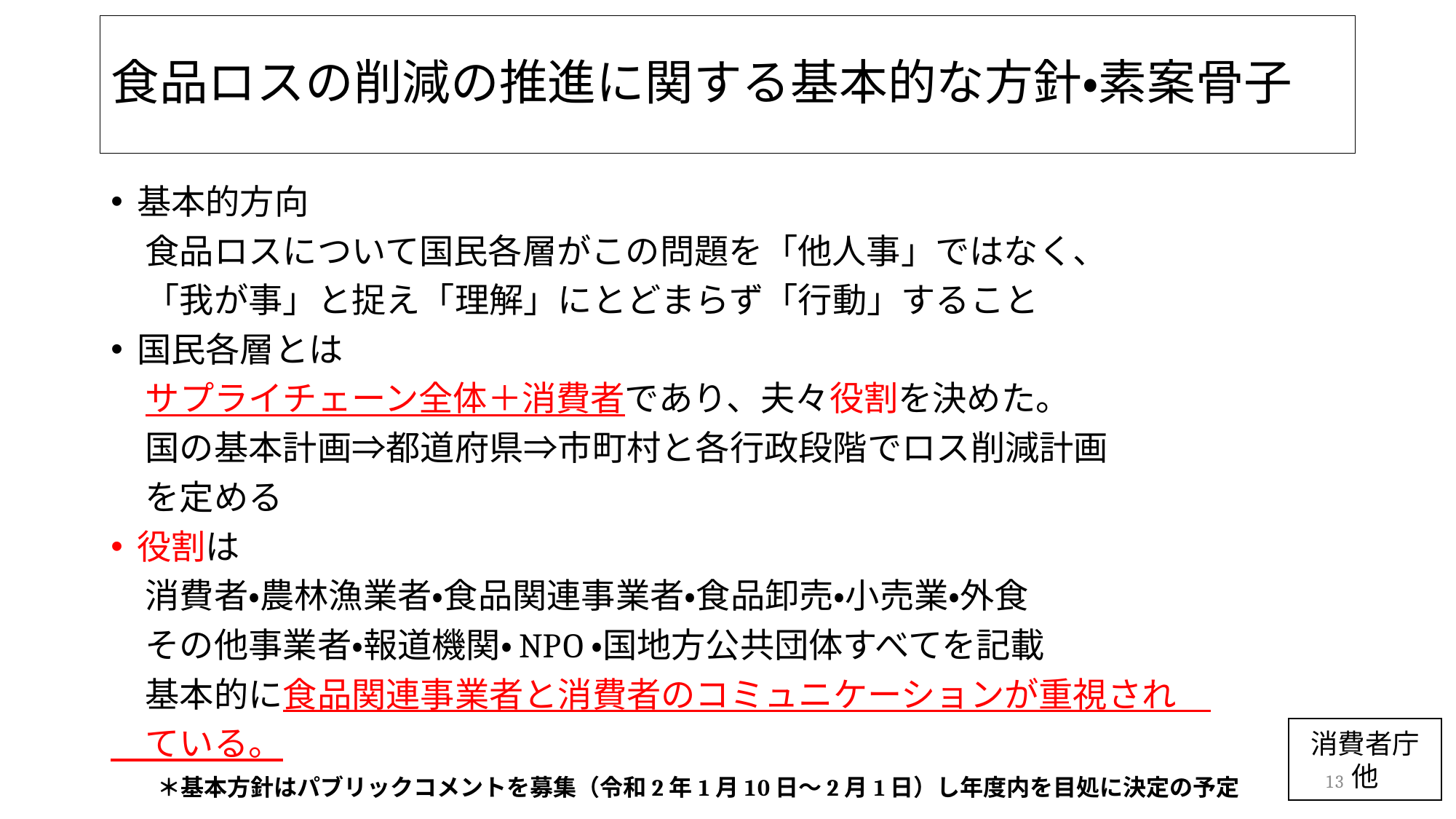

# 食品ロスの削減の推進に関する基本的な方針・素案骨子
基本的方向
　食品ロスについて国民各層がこの問題を「他人事」ではなく、
　「我が事」と捉え「理解」にとどまらず「行動」すること
国民各層とは
　サプライチェーン全体＋消費者であり、夫々役割を決めた。
　国の基本計画⇒都道府県⇒市町村と各行政段階でロス削減計画
　を定める
役割は
　消費者・農林漁業者・食品関連事業者・食品卸売・小売業・外食
　その他事業者・報道機関・NPO・国地方公共団体すべてを記載
　基本的に食品関連事業者と消費者のコミュニケーションが重視され
　ている。
　　＊基本方針はパブリックコメントを募集（令和2年1月10日～2月1日）し年度内を目処に決定の予定

消費者庁他
13